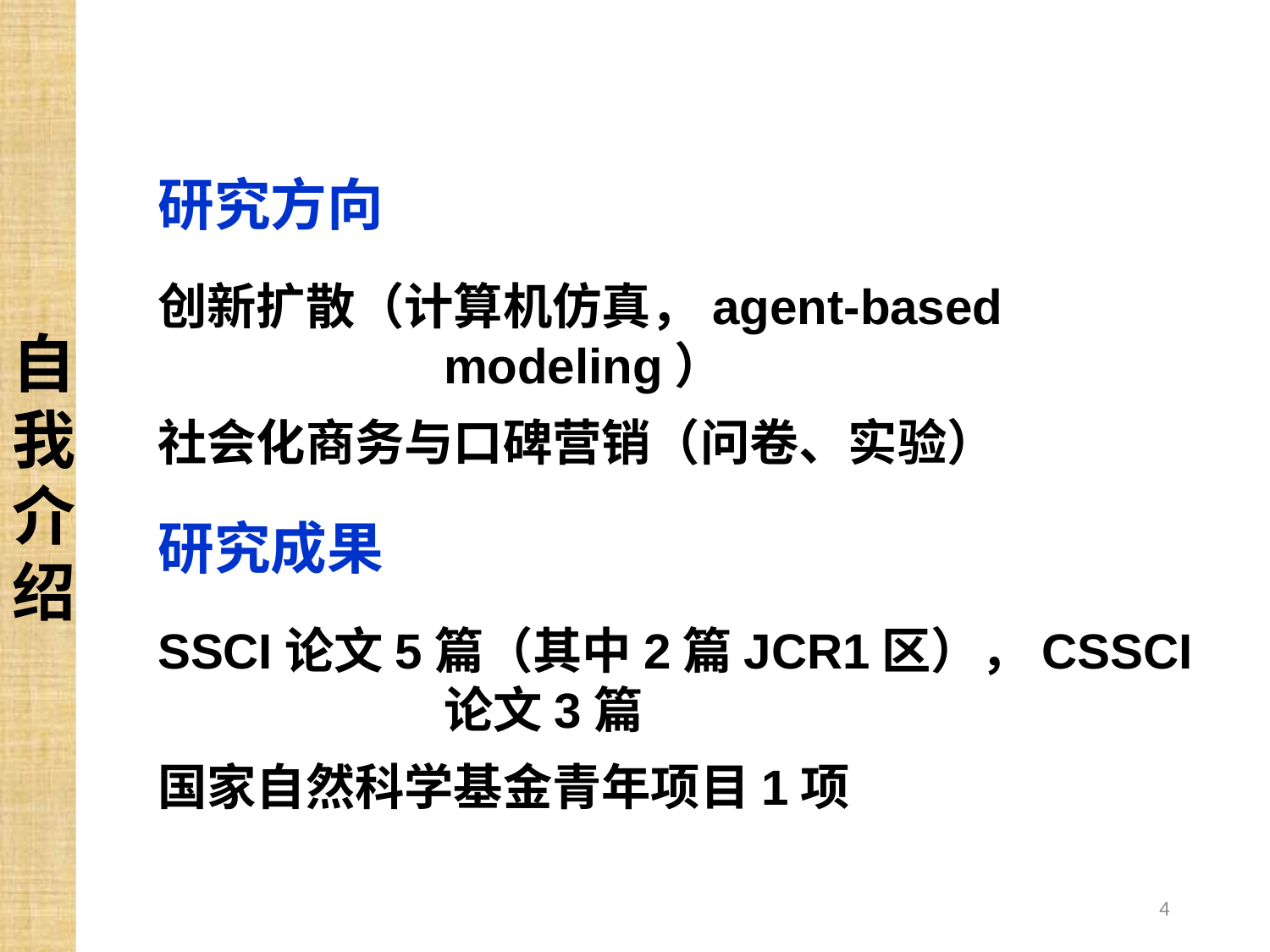

自我介绍
研究方向
创新扩散（计算机仿真，agent-based modeling）
社会化商务与口碑营销（问卷、实验）
研究成果
SSCI论文5篇（其中2篇JCR1区），CSSCI论文3篇
国家自然科学基金青年项目1项
4